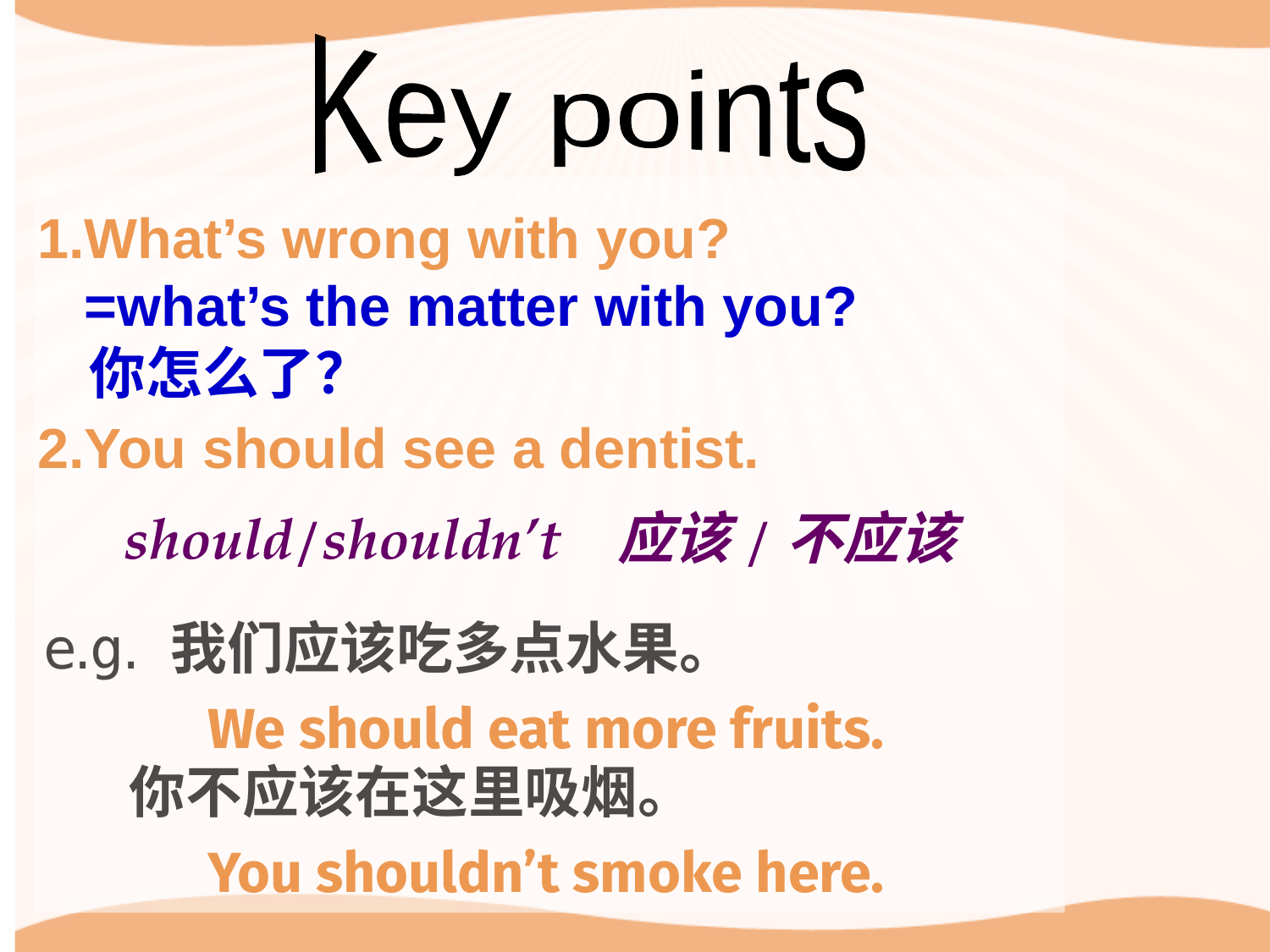

Key points

1.What’s wrong with you?
   =what’s the matter with you?
   你怎么了？
2.You should see a dentist.
should/shouldn’t   应该/不应该
  e.g. 我们应该吃多点水果。

        你不应该在这里吸烟。
We should eat more fruits.

You shouldn’t smoke here.